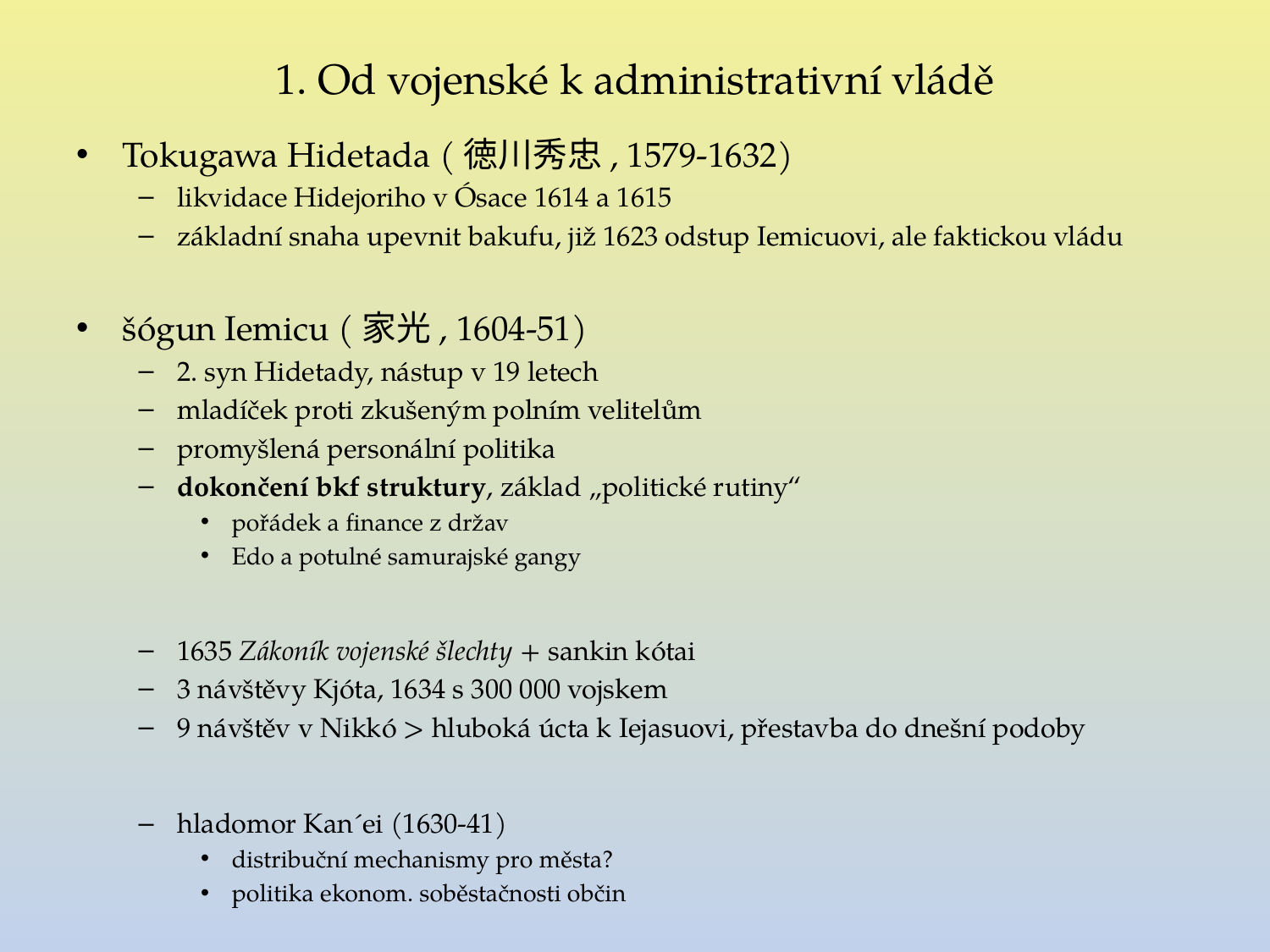

# 1. Od vojenské k administrativní vládě
Tokugawa Hidetada (徳川秀忠, 1579-1632)
likvidace Hidejoriho v Ósace 1614 a 1615
základní snaha upevnit bakufu, již 1623 odstup Iemicuovi, ale faktickou vládu

šógun Iemicu (家光, 1604-51)
2. syn Hidetady, nástup v 19 letech
mladíček proti zkušeným polním velitelům
promyšlená personální politika
dokončení bkf struktury, základ „politické rutiny“
pořádek a finance z držav
Edo a potulné samurajské gangy

1635 Zákoník vojenské šlechty + sankin kótai
3 návštěvy Kjóta, 1634 s 300 000 vojskem
9 návštěv v Nikkó > hluboká úcta k Iejasuovi, přestavba do dnešní podoby

hladomor Kan´ei (1630-41)
distribuční mechanismy pro města?
politika ekonom. soběstačnosti občin